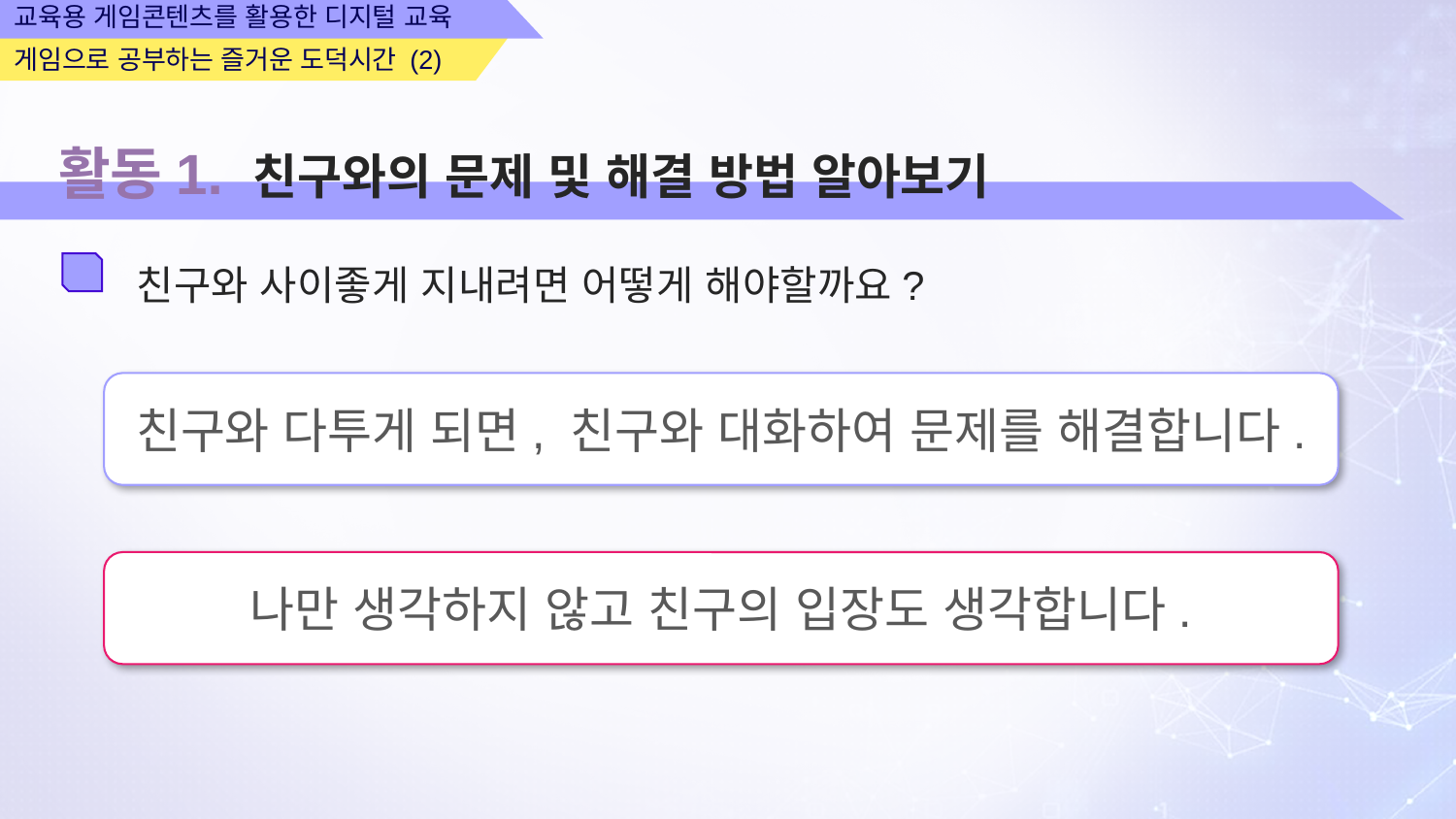

교육용 게임콘텐츠를 활용한 디지털 교육
게임으로 공부하는 즐거운 도덕시간 (2)

활동1. 친구와의 문제 및 해결 방법 알아보기

친구와 사이좋게 지내려면 어떻게 해야할까요?

친구와 다투게 되면, 친구와 대화하여 문제를 해결합니다.
나만 생각하지 않고 친구의 입장도 생각합니다.